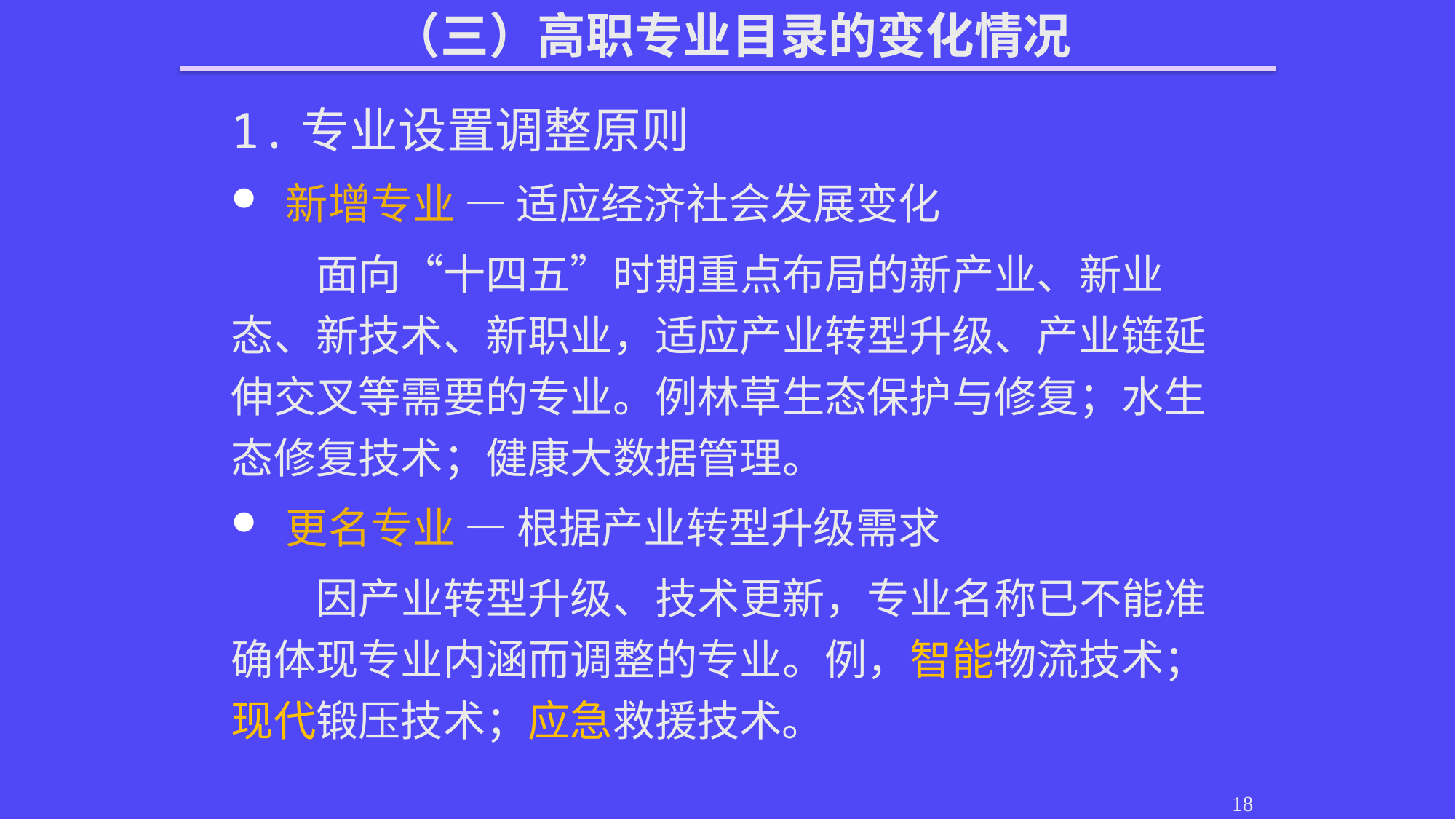

（三）高职专业目录的变化情况
1.专业设置调整原则
新增专业 — 适应经济社会发展变化
面向“十四五”时期重点布局的新产业、新业态、新技术、新职业，适应产业转型升级、产业链延伸交叉等需要的专业。例林草生态保护与修复；水生态修复技术；健康大数据管理。
更名专业 — 根据产业转型升级需求
因产业转型升级、技术更新，专业名称已不能准确体现专业内涵而调整的专业。例，智能物流技术；现代锻压技术；应急救援技术。

18